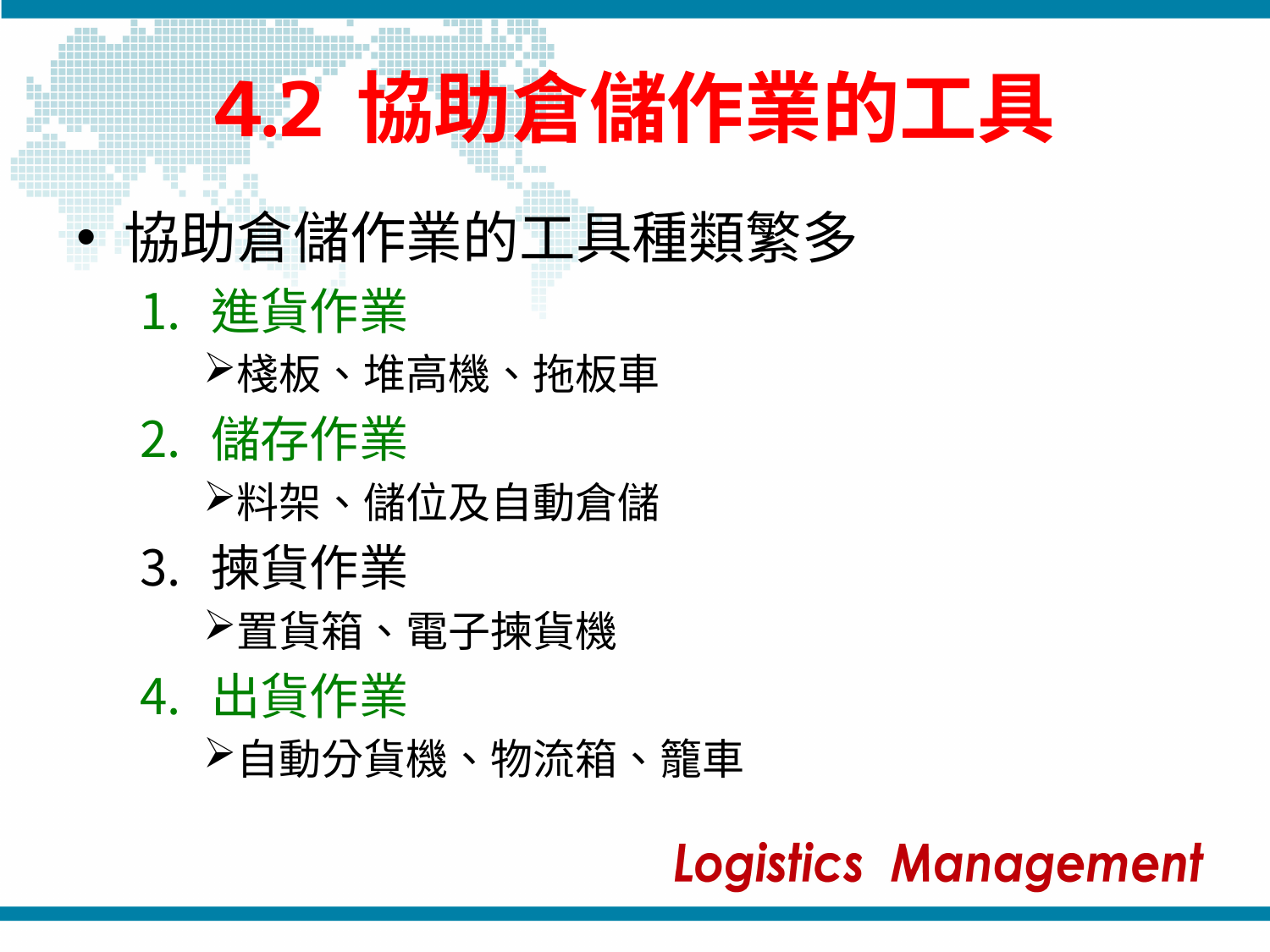

# 4.2 協助倉儲作業的工具
協助倉儲作業的工具種類繁多
進貨作業
棧板、堆高機、拖板車
儲存作業
料架、儲位及自動倉儲
揀貨作業
置貨箱、電子揀貨機
出貨作業
自動分貨機、物流箱、籠車